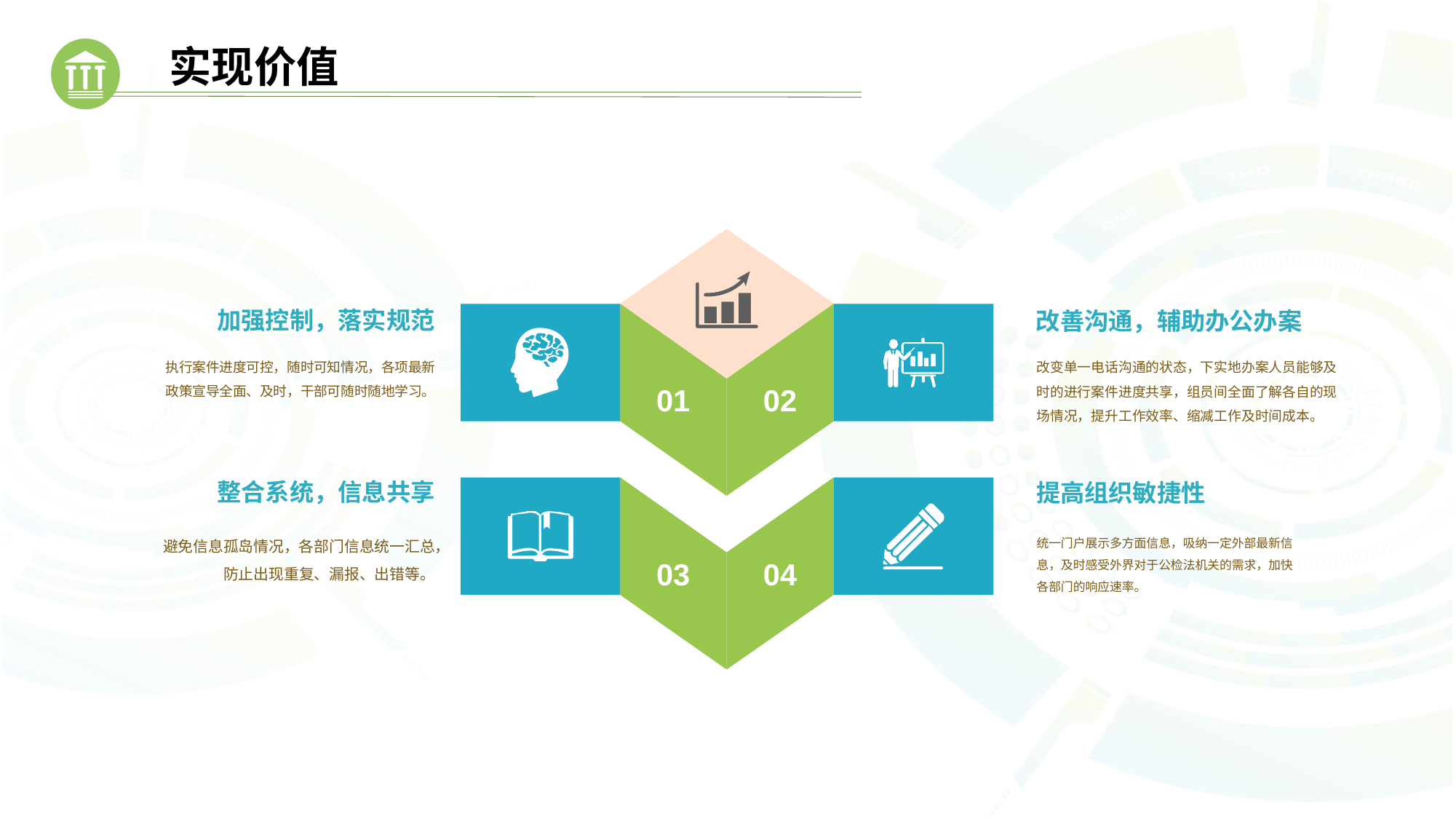

# 实现价值

加强控制，落实规范
执行案件进度可控，随时可知情况，各项最新政策宣导全面、及时，干部可随时随地学习。
改善沟通，辅助办公办案
改变单一电话沟通的状态，下实地办案人员能够及时的进行案件进度共享，组员间全面了解各自的现场情况，提升工作效率、缩减工作及时间成本。
01
02

整合系统，信息共享
避免信息孤岛情况，各部门信息统一汇总，防止出现重复、漏报、出错等。
提高组织敏捷性
统一门户展示多方面信息，吸纳一定外部最新信息，及时感受外界对于公检法机关的需求，加快各部门的响应速率。
03
04